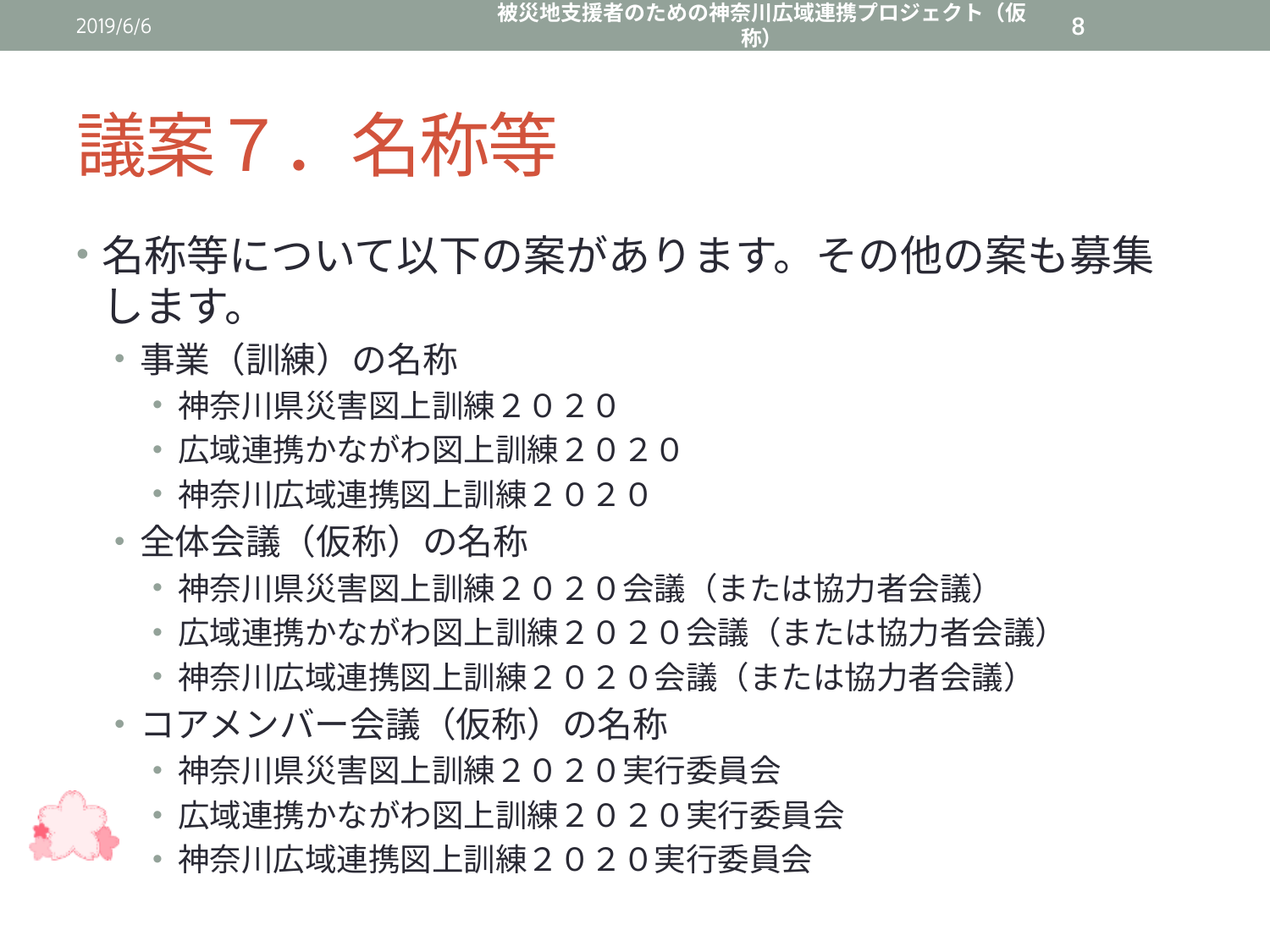

2019/6/6
被災地支援者のための神奈川広域連携プロジェクト（仮称）
8
# 議案７．名称等
名称等について以下の案があります。その他の案も募集します。
事業（訓練）の名称
神奈川県災害図上訓練２０２０
広域連携かながわ図上訓練２０２０
神奈川広域連携図上訓練２０２０
全体会議（仮称）の名称
神奈川県災害図上訓練２０２０会議（または協力者会議）
広域連携かながわ図上訓練２０２０会議（または協力者会議）
神奈川広域連携図上訓練２０２０会議（または協力者会議）
コアメンバー会議（仮称）の名称
神奈川県災害図上訓練２０２０実行委員会
広域連携かながわ図上訓練２０２０実行委員会
神奈川広域連携図上訓練２０２０実行委員会